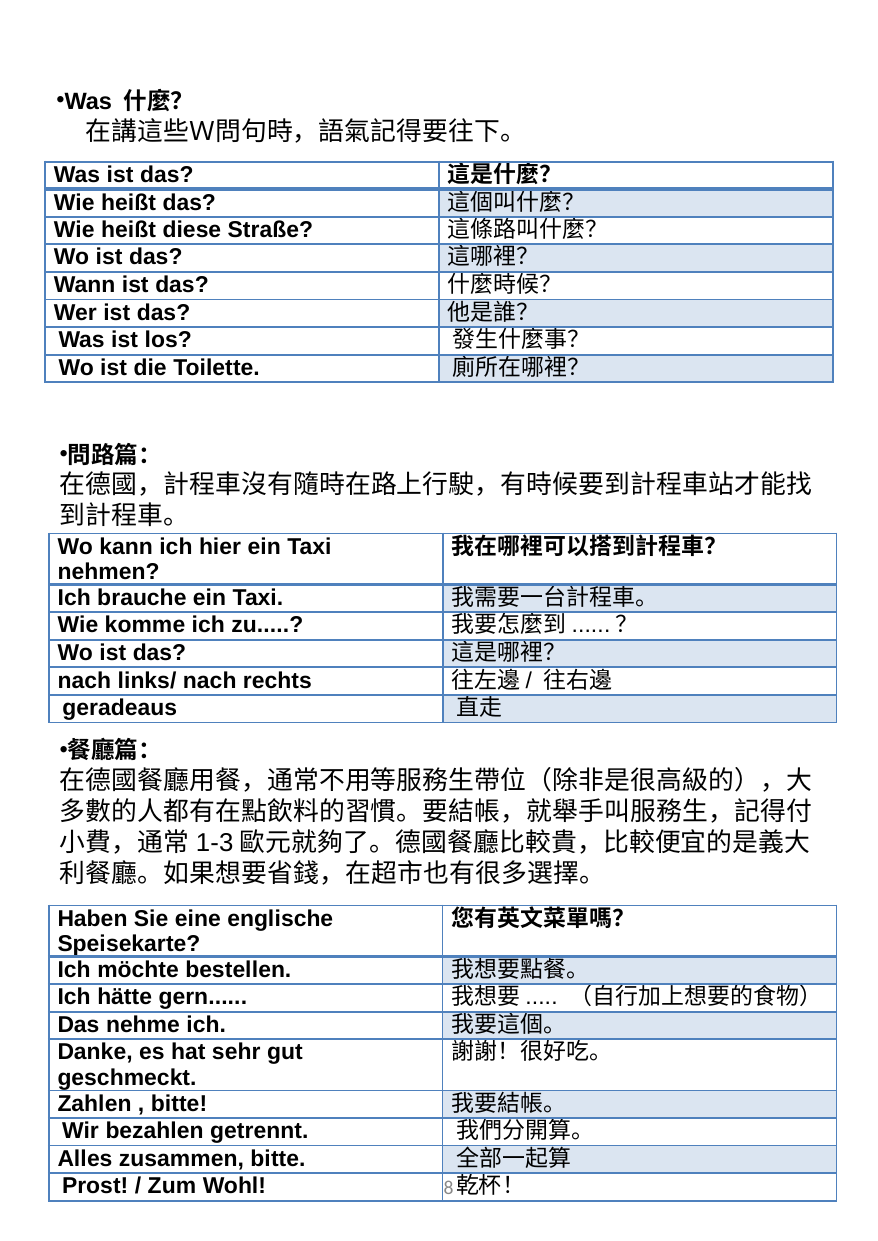

Was 什麼？
    在講這些Ｗ問句時，語氣記得要往下。
| Was ist das? | 這是什麼？ |
| --- | --- |
| Wie heißt das? | 這個叫什麼？ |
| Wie heißt diese Straße? | 這條路叫什麼？ |
| Wo ist das? | 這哪裡？ |
| Wann ist das? | 什麼時候？ |
| Wer ist das? | 他是誰？ |
| Was ist los? | 發生什麼事？ |
| Wo ist die Toilette. | 廁所在哪裡？ |
問路篇：
在德國，計程車沒有隨時在路上行駛，有時候要到計程車站才能找到計程車。
| Wo kann ich hier ein Taxi nehmen? | 我在哪裡可以搭到計程車？ |
| --- | --- |
| Ich brauche ein Taxi. | 我需要一台計程車。 |
| Wie komme ich zu.....? | 我要怎麼到......？ |
| Wo ist das? | 這是哪裡？ |
| nach links/ nach rechts | 往左邊/ 往右邊 |
| geradeaus | 直走 |
餐廳篇：
在德國餐廳用餐，通常不用等服務生帶位（除非是很高級的），大多數的人都有在點飲料的習慣。要結帳，就舉手叫服務生，記得付小費，通常1-3歐元就夠了。德國餐廳比較貴，比較便宜的是義大利餐廳。如果想要省錢，在超市也有很多選擇。
| Haben Sie eine englische Speisekarte? | 您有英文菜單嗎？ |
| --- | --- |
| Ich möchte bestellen. | 我想要點餐。 |
| Ich hätte gern...... | 我想要..... （自行加上想要的食物） |
| Das nehme ich. | 我要這個。 |
| Danke, es hat sehr gut geschmeckt. | 謝謝！很好吃。 |
| Zahlen , bitte! | 我要結帳。 |
| Wir bezahlen getrennt. | 我們分開算。 |
| Alles zusammen, bitte. | 全部一起算 |
| Prost! / Zum Wohl! | 乾杯！ |
8